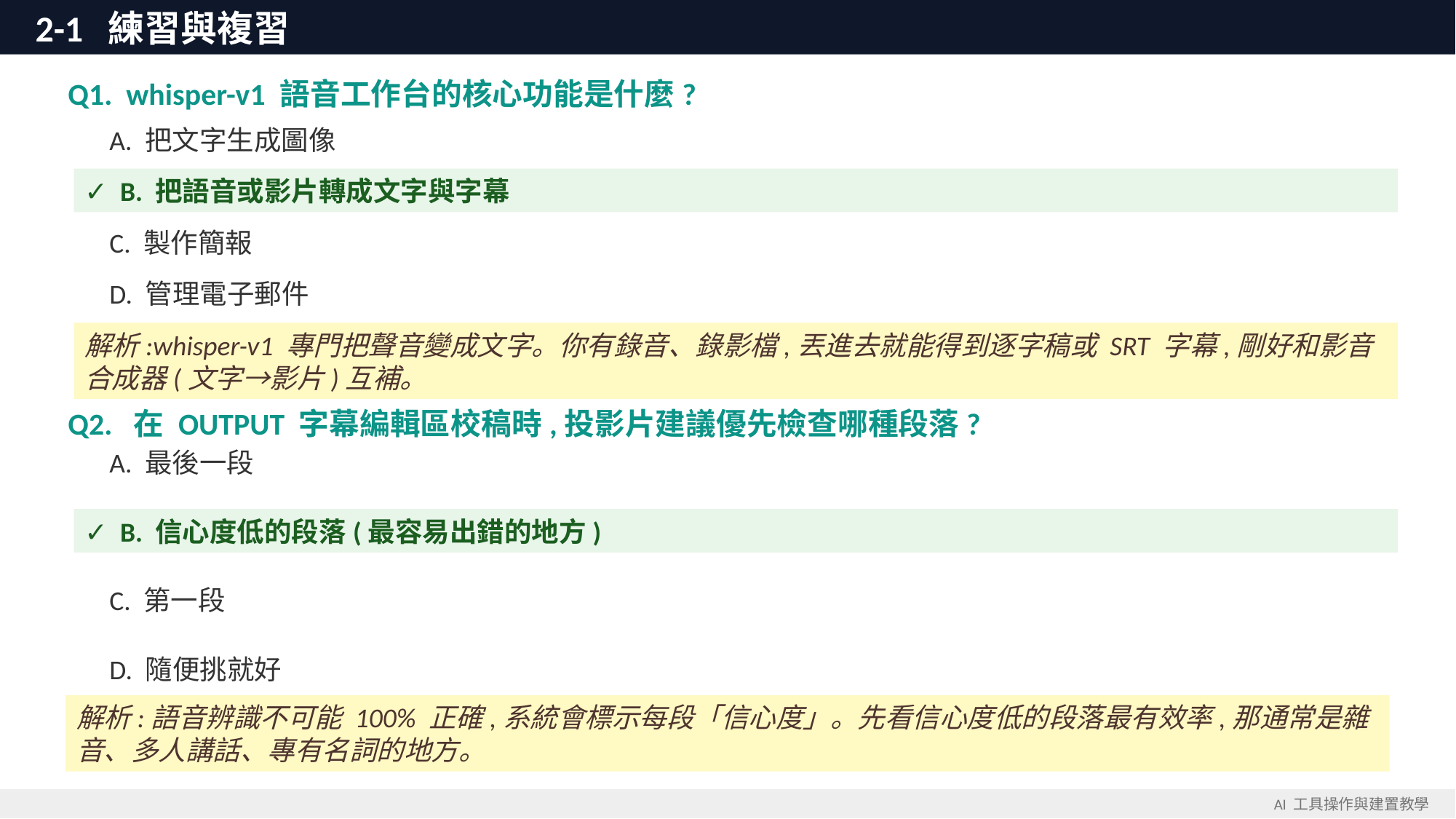

2-1  練習與複習
Q1.  whisper-v1 語音工作台的核心功能是什麼?
    A. 把文字生成圖像
✓  B. 把語音或影片轉成文字與字幕
    C. 製作簡報
    D. 管理電子郵件
解析:whisper-v1 專門把聲音變成文字。你有錄音、錄影檔,丟進去就能得到逐字稿或 SRT 字幕,剛好和影音合成器(文字→影片)互補。
Q2.  在 OUTPUT 字幕編輯區校稿時,投影片建議優先檢查哪種段落?
    A. 最後一段
✓  B. 信心度低的段落(最容易出錯的地方)
    C. 第一段
    D. 隨便挑就好
解析:語音辨識不可能 100% 正確,系統會標示每段「信心度」。先看信心度低的段落最有效率,那通常是雜音、多人講話、專有名詞的地方。
AI 工具操作與建置教學